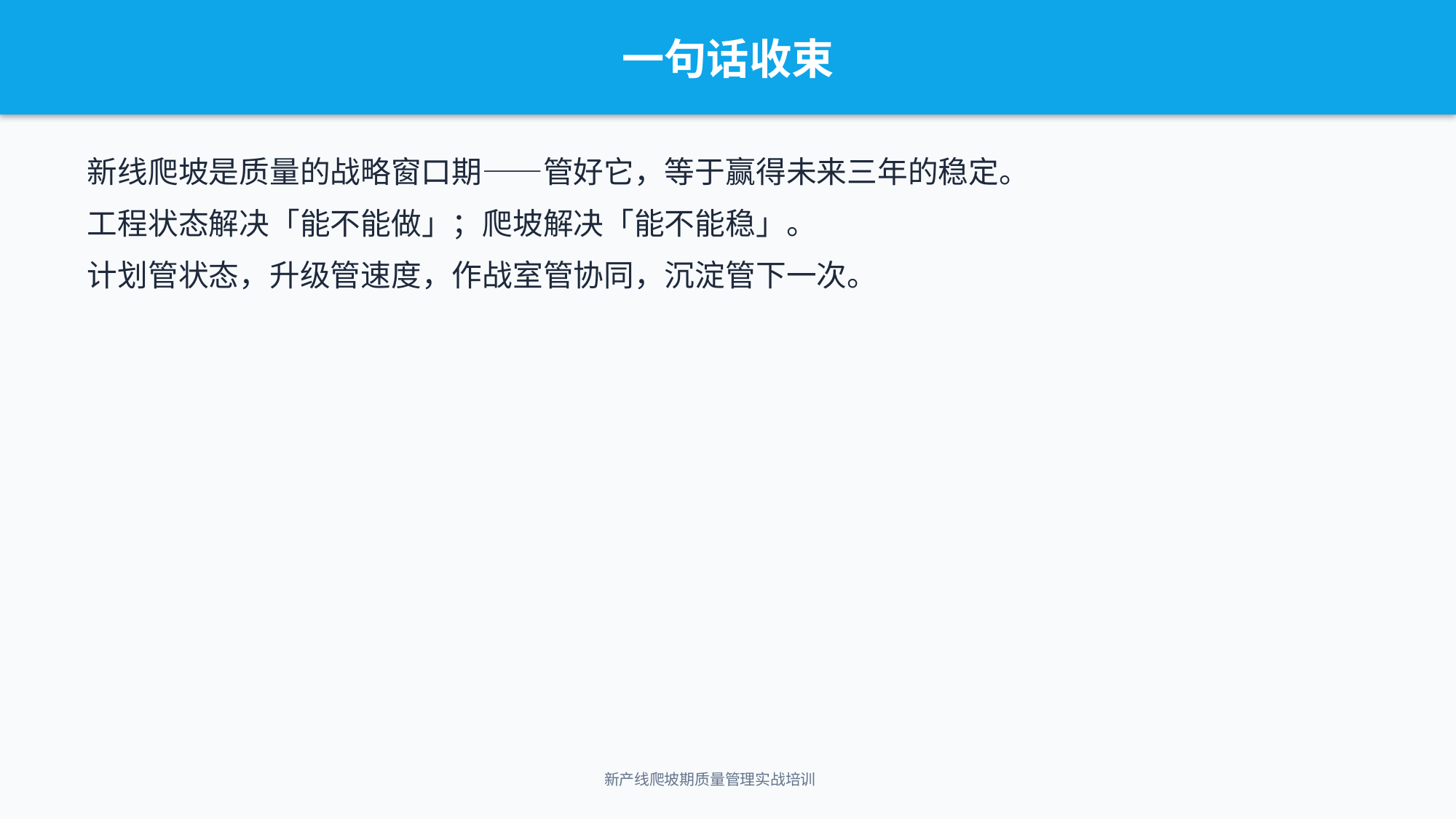

一句话收束
新线爬坡是质量的战略窗口期——管好它，等于赢得未来三年的稳定。
工程状态解决「能不能做」；爬坡解决「能不能稳」。
计划管状态，升级管速度，作战室管协同，沉淀管下一次。
新产线爬坡期质量管理实战培训